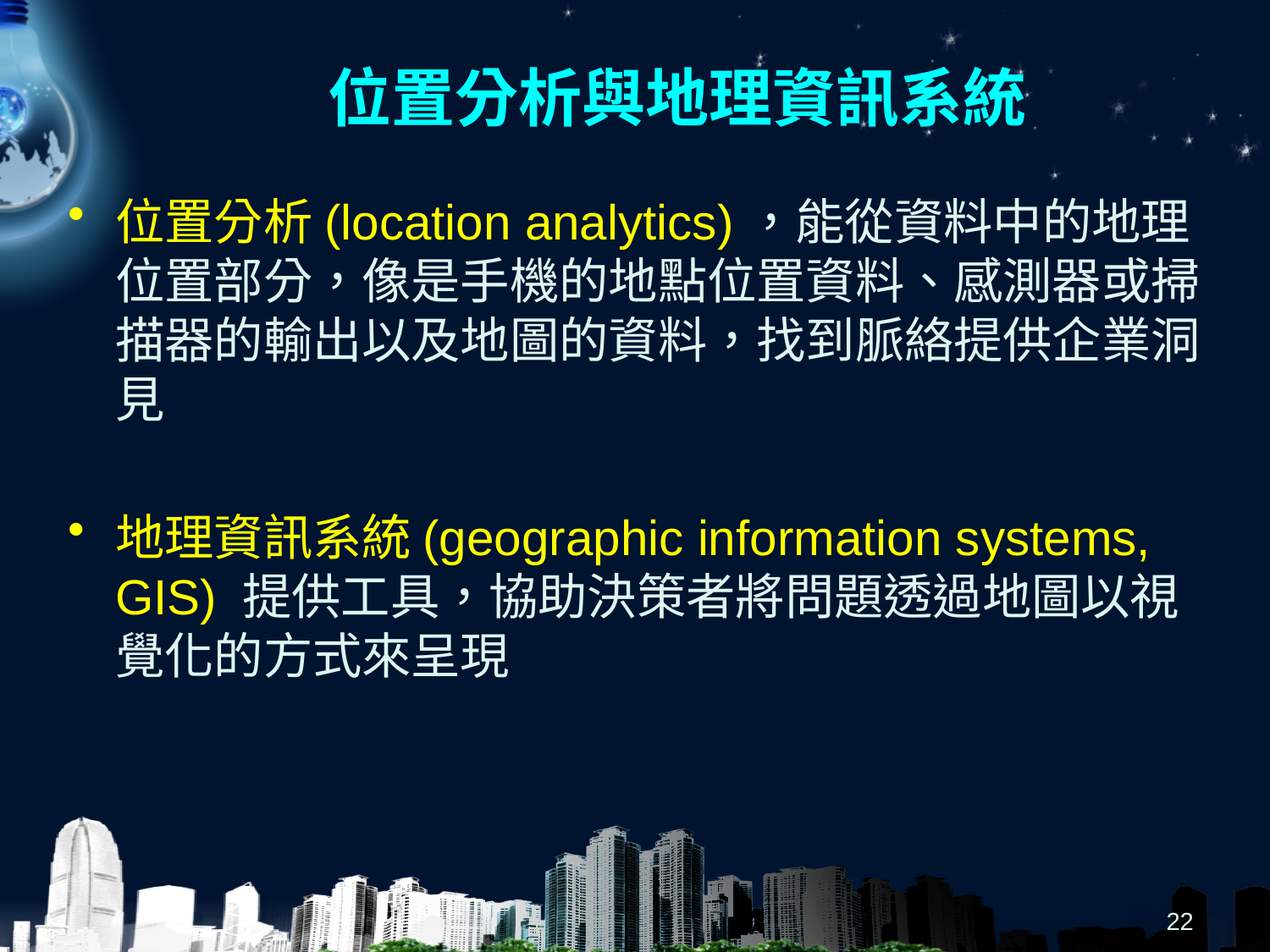

# 位置分析與地理資訊系統
位置分析(location analytics)，能從資料中的地理位置部分，像是手機的地點位置資料、感測器或掃描器的輸出以及地圖的資料，找到脈絡提供企業洞見

地理資訊系統(geographic information systems, GIS) 提供工具，協助決策者將問題透過地圖以視覺化的方式來呈現
22